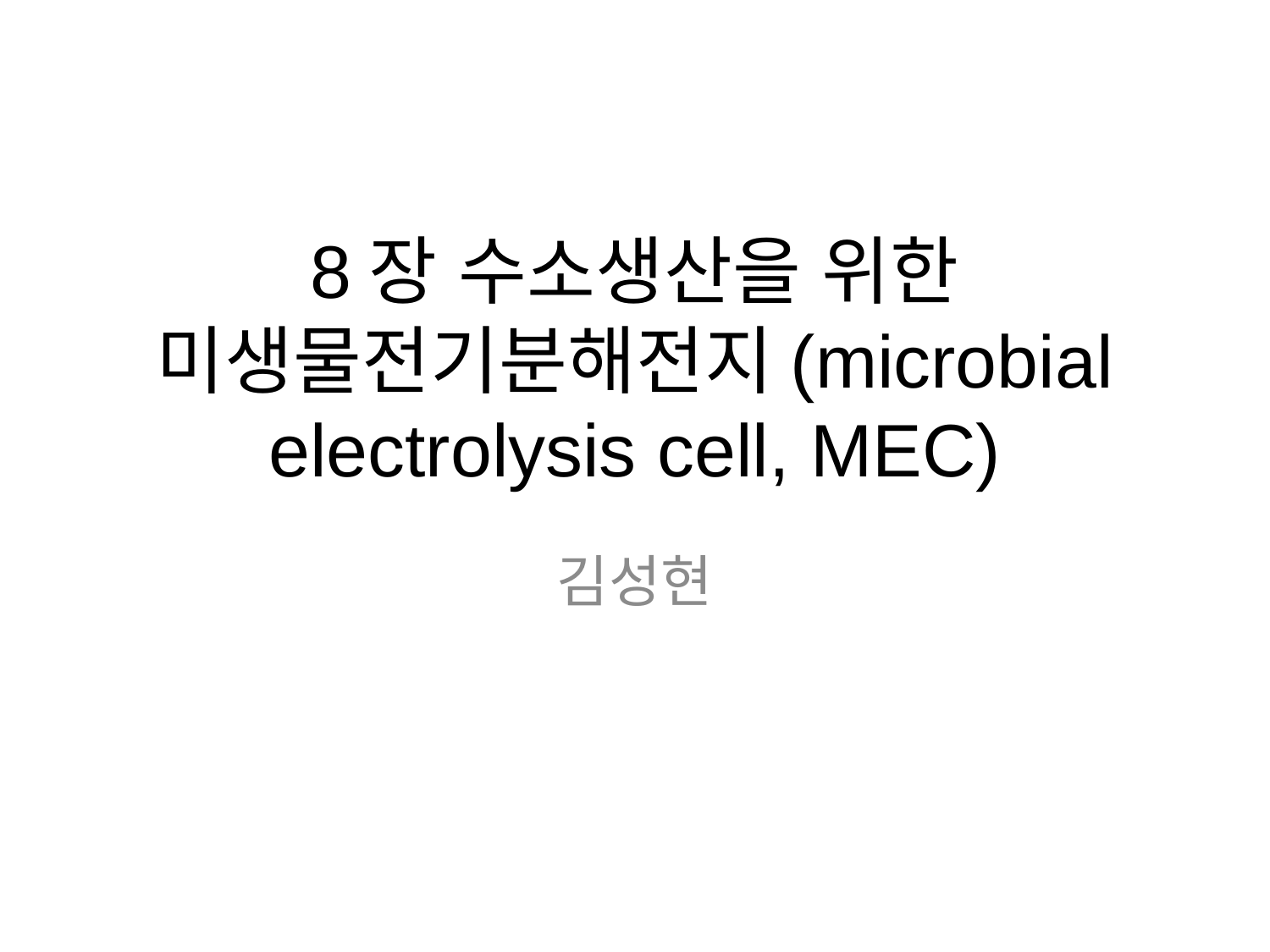

# 8장 수소생산을 위한 미생물전기분해전지(microbial electrolysis cell, MEC)
김성현